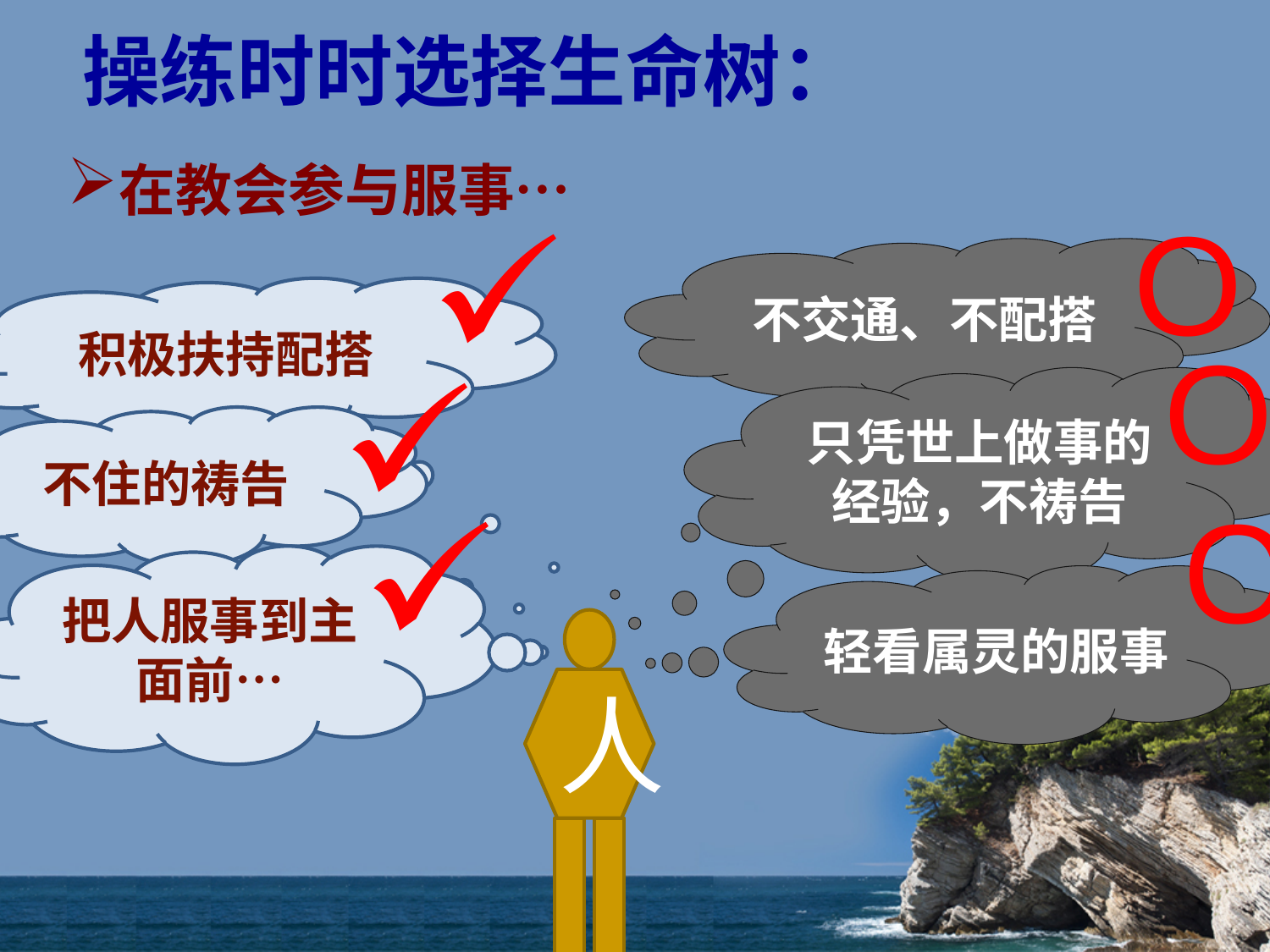

# 操练时时选择生命树：
在教会参与服事…
O
不交通、不配搭

积极扶持配搭
O
只凭世上做事的经验，不祷告
不住的祷告

O
把人服事到主面前…

轻看属灵的服事

人